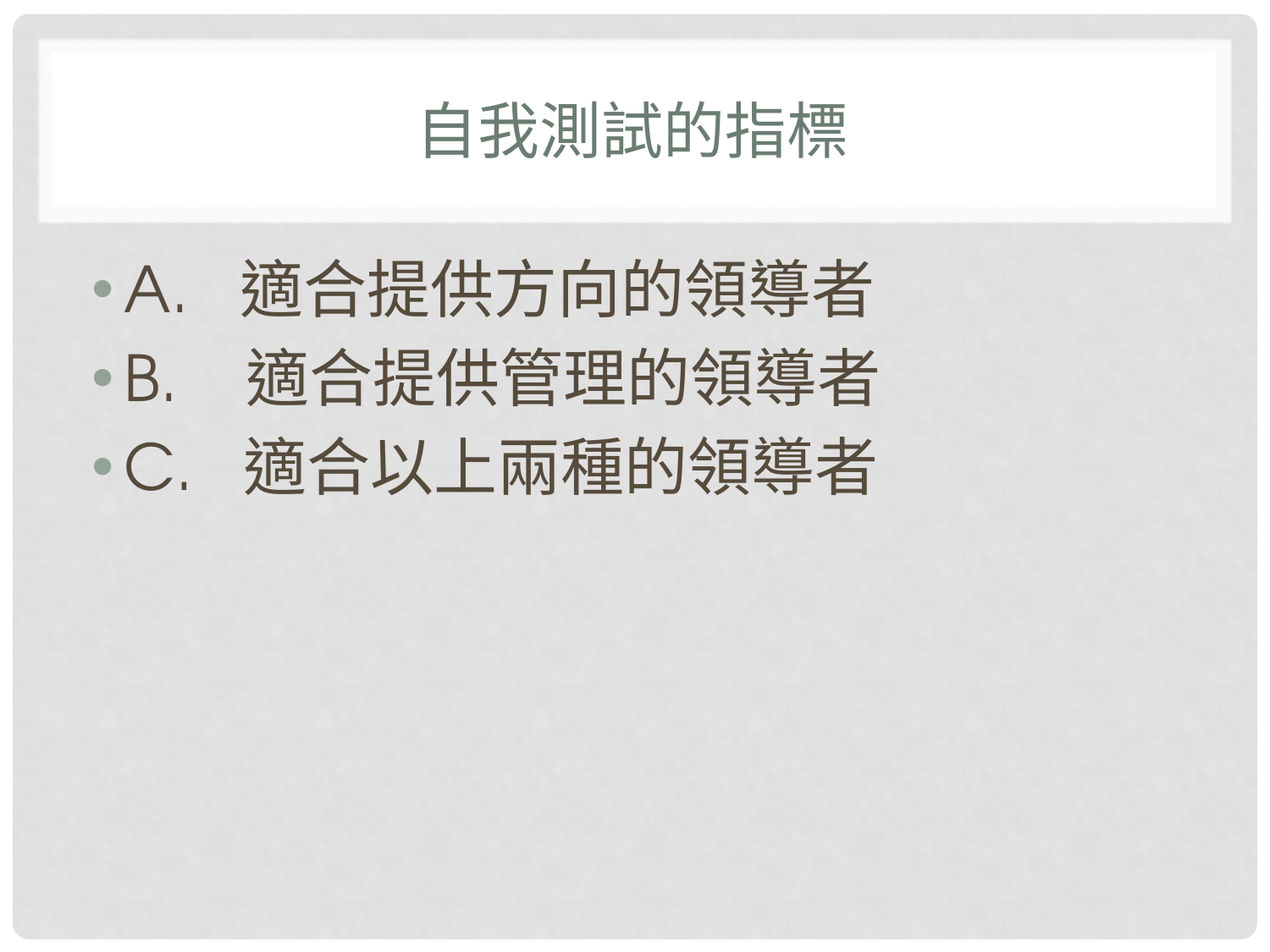

# 自我測試的指標
A.  適合提供方向的領導者
B.   適合提供管理的領導者
C.  適合以上兩種的領導者